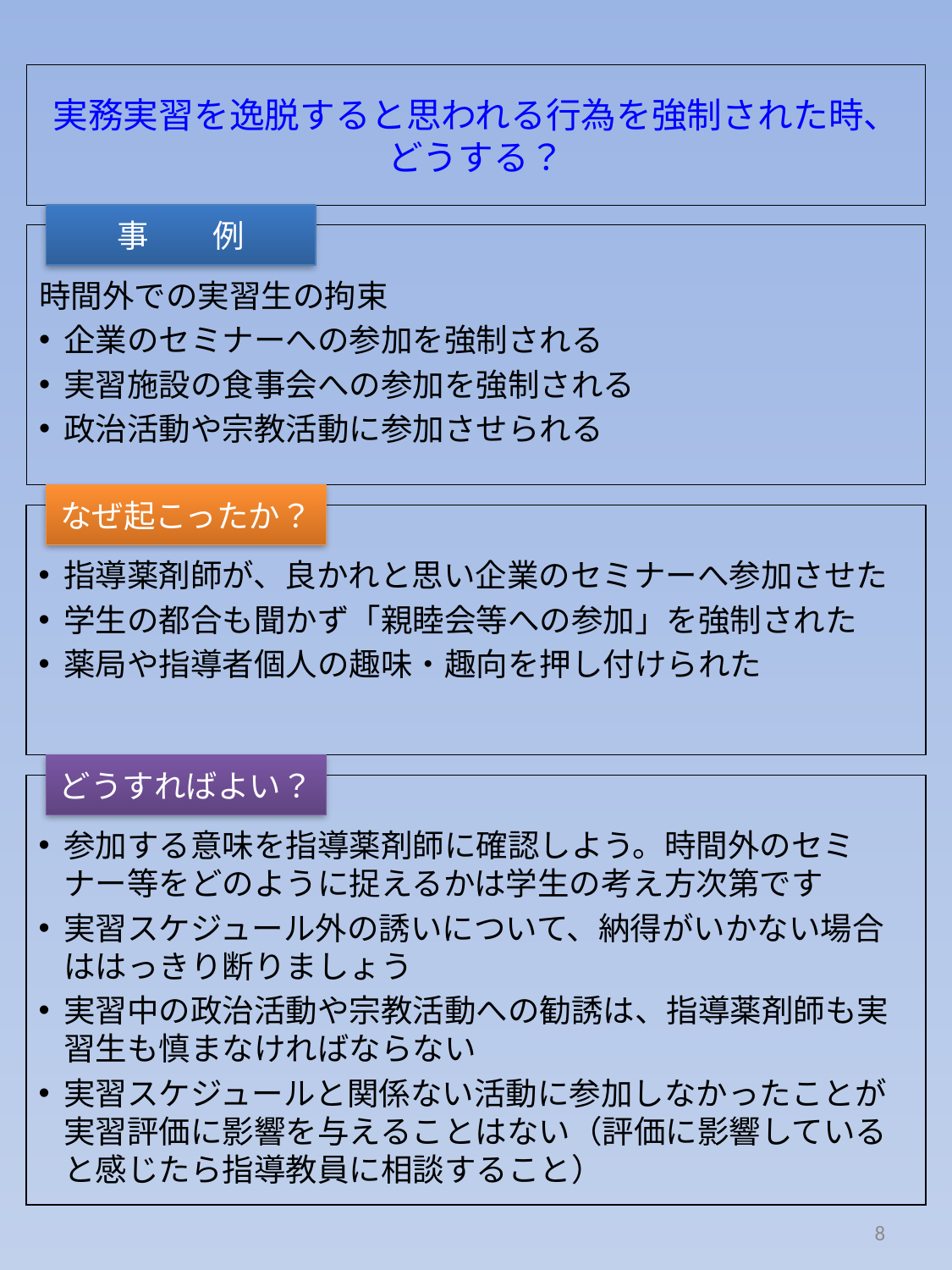

# 実務実習を逸脱すると思われる行為を強制された時、 どうする？
事　　例

時間外での実習生の拘束
企業のセミナーへの参加を強制される
実習施設の食事会への参加を強制される
政治活動や宗教活動に参加させられる
なぜ起こったか？

指導薬剤師が、良かれと思い企業のセミナーへ参加させた
学生の都合も聞かず「親睦会等への参加」を強制された
薬局や指導者個人の趣味・趣向を押し付けられた
どうすればよい？

参加する意味を指導薬剤師に確認しよう。時間外のセミナー等をどのように捉えるかは学生の考え方次第です
実習スケジュール外の誘いについて、納得がいかない場合ははっきり断りましょう
実習中の政治活動や宗教活動への勧誘は、指導薬剤師も実習生も慎まなければならない
実習スケジュールと関係ない活動に参加しなかったことが実習評価に影響を与えることはない（評価に影響していると感じたら指導教員に相談すること）
8